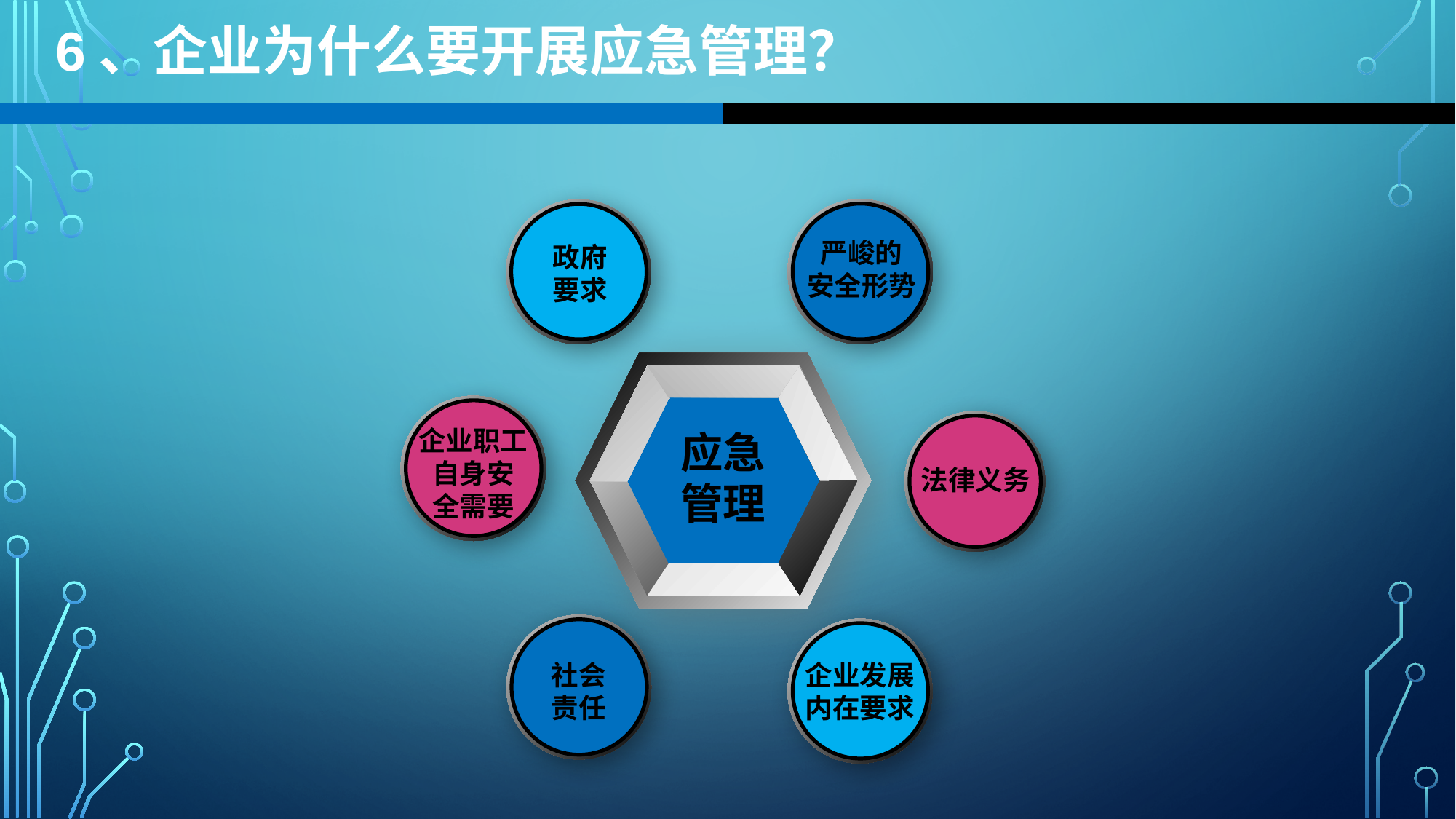

6、企业为什么要开展应急管理？

严峻的
安全形势
政府
要求

企业职工
自身安
全需要
应急
管理
法律义务

社会
责任
企业发展
内在要求